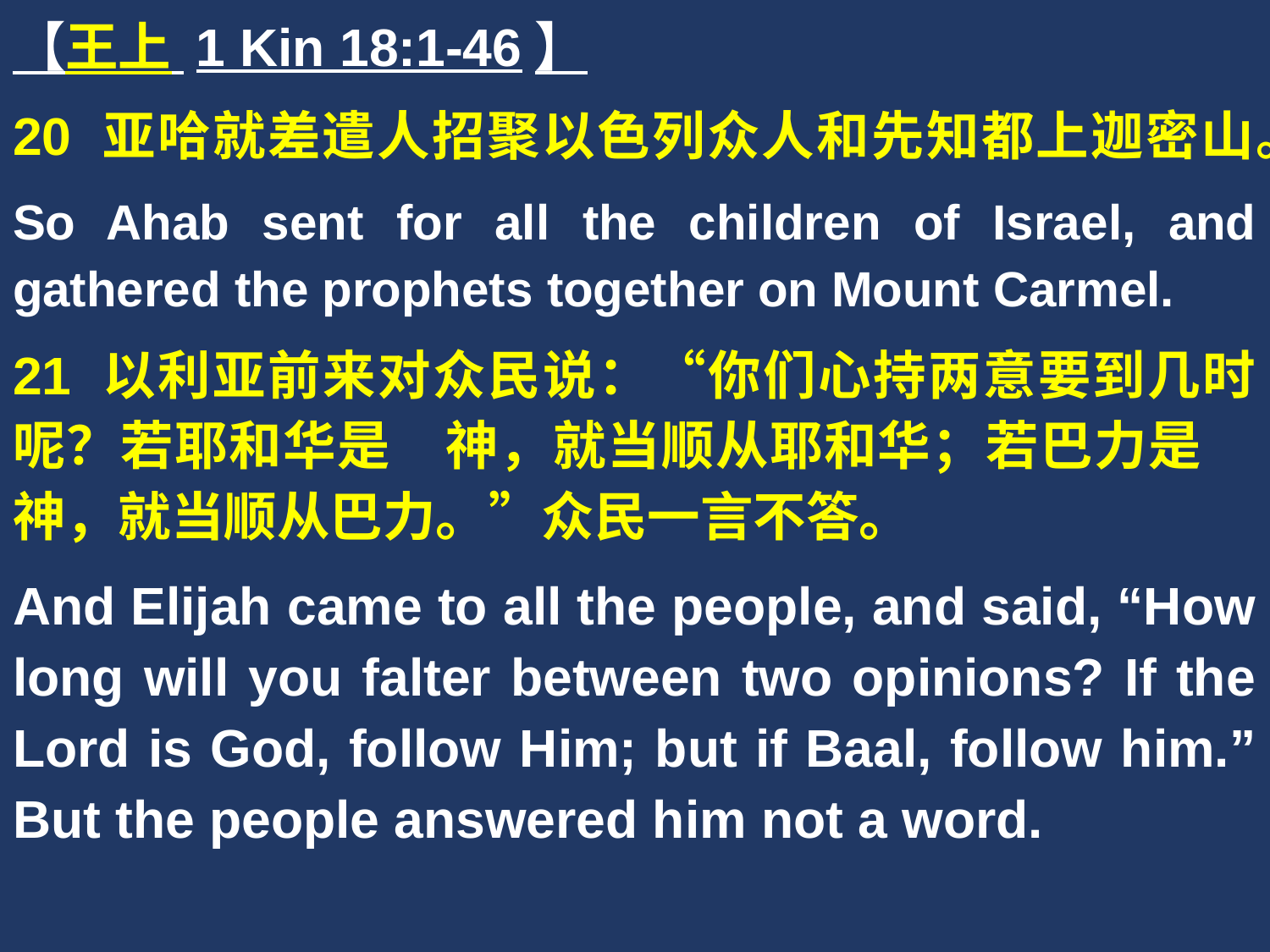

【王上 1 Kin 18:1-46】
20 亚哈就差遣人招聚以色列众人和先知都上迦密山。
So Ahab sent for all the children of Israel, and gathered the prophets together on Mount Carmel.
21 以利亚前来对众民说：“你们心持两意要到几时呢？若耶和华是　神，就当顺从耶和华；若巴力是　神，就当顺从巴力。”众民一言不答。
And Elijah came to all the people, and said, “How long will you falter between two opinions? If the Lord is God, follow Him; but if Baal, follow him.” But the people answered him not a word.